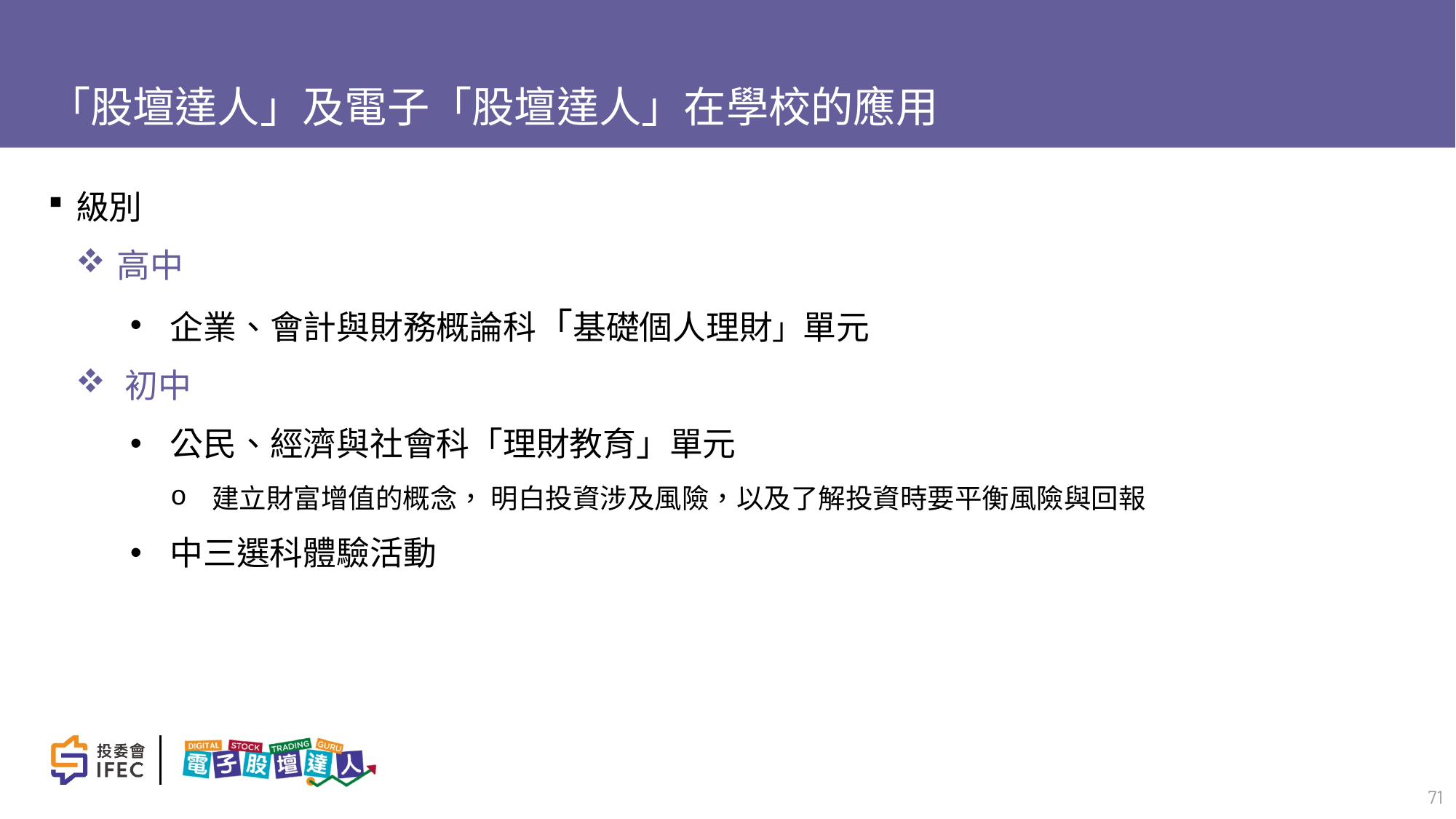

# 「股壇達人」及電子「股壇達人」在學校的應用
級別
高中
企業、會計與財務概論科「基礎個人理財」單元
­初中
公民、經濟與社會科「理財教育」單元
建立財富增值的概念， 明白投資涉及風險，以及了解投資時要平衡風險與回報
中三選科體驗活動

71